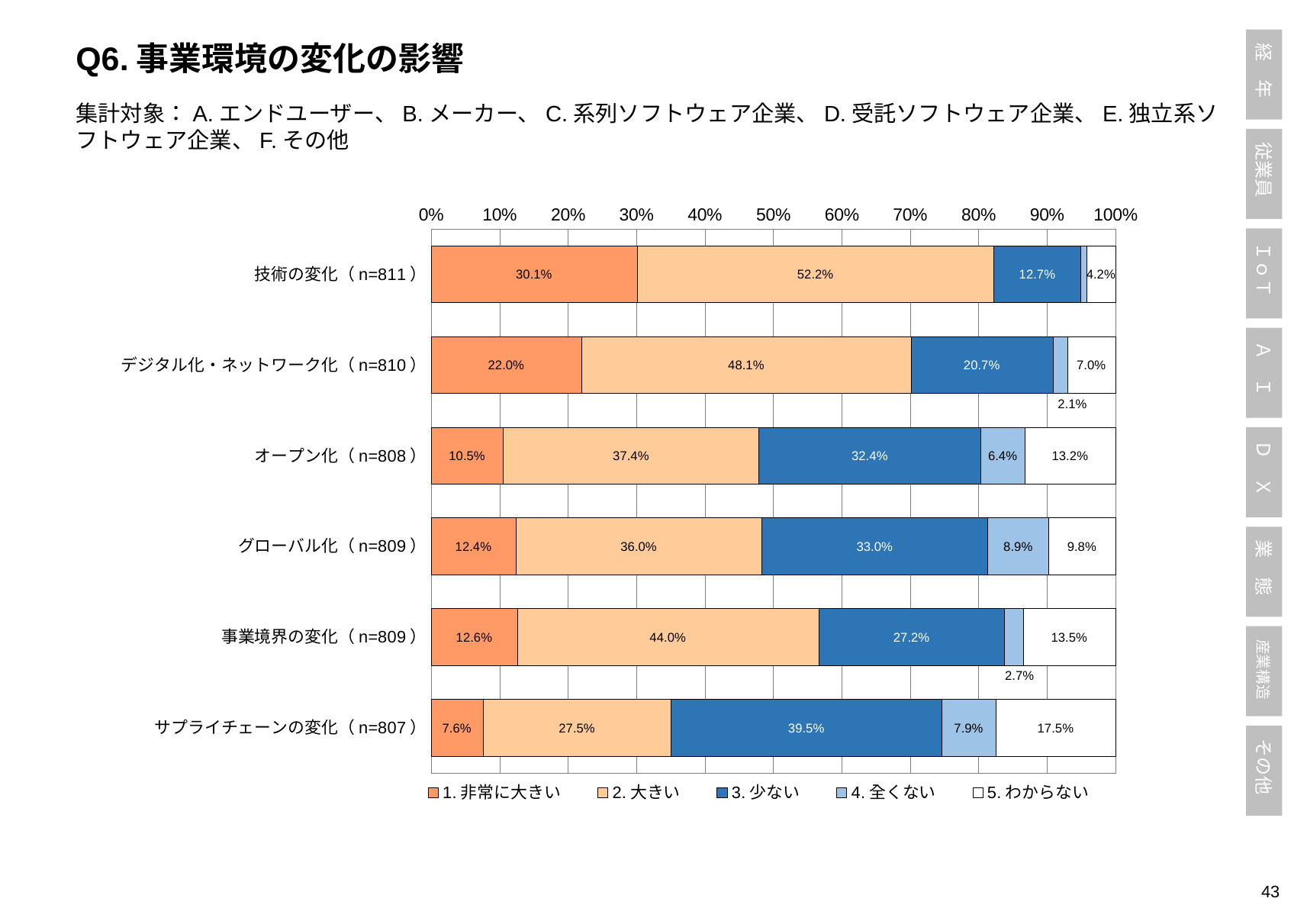

Q6.事業環境の変化の影響
集計対象：A.エンドユーザー、B.メーカー、C.系列ソフトウェア企業、D.受託ソフトウェア企業、E.独立系ソフトウェア企業、F.その他

### Chart

| Category | 1.非常に大きい | 2.大きい | 3.少ない | 4.全くない | 5.わからない |
|---|---|---|---|---|---|
| 技術の変化（n=811） | 0.3008631319358816 | 0.5215782983970407 | 0.12700369913686807 | 0.008631319358816275 | 0.04192355117139334 |
| デジタル化・ネットワーク化（n=810） | 0.21975308641975308 | 0.48148148148148145 | 0.2074074074074074 | 0.020987654320987655 | 0.07037037037037037 |
| オープン化（n=808） | 0.1051980198019802 | 0.37376237623762376 | 0.32425742574257427 | 0.06435643564356436 | 0.13242574257425743 |
| グローバル化（n=809） | 0.12360939431396786 | 0.35970333745364647 | 0.3300370828182942 | 0.08899876390605686 | 0.09765142150803462 |
| 事業境界の変化（n=809） | 0.1260815822002472 | 0.4400494437577256 | 0.2719406674907293 | 0.027194066749072928 | 0.13473423980222496 |
| サプライチェーンの変化（n=807） | 0.07558859975216853 | 0.275092936802974 | 0.3952912019826518 | 0.07930607187112763 | 0.17472118959107807 |
43